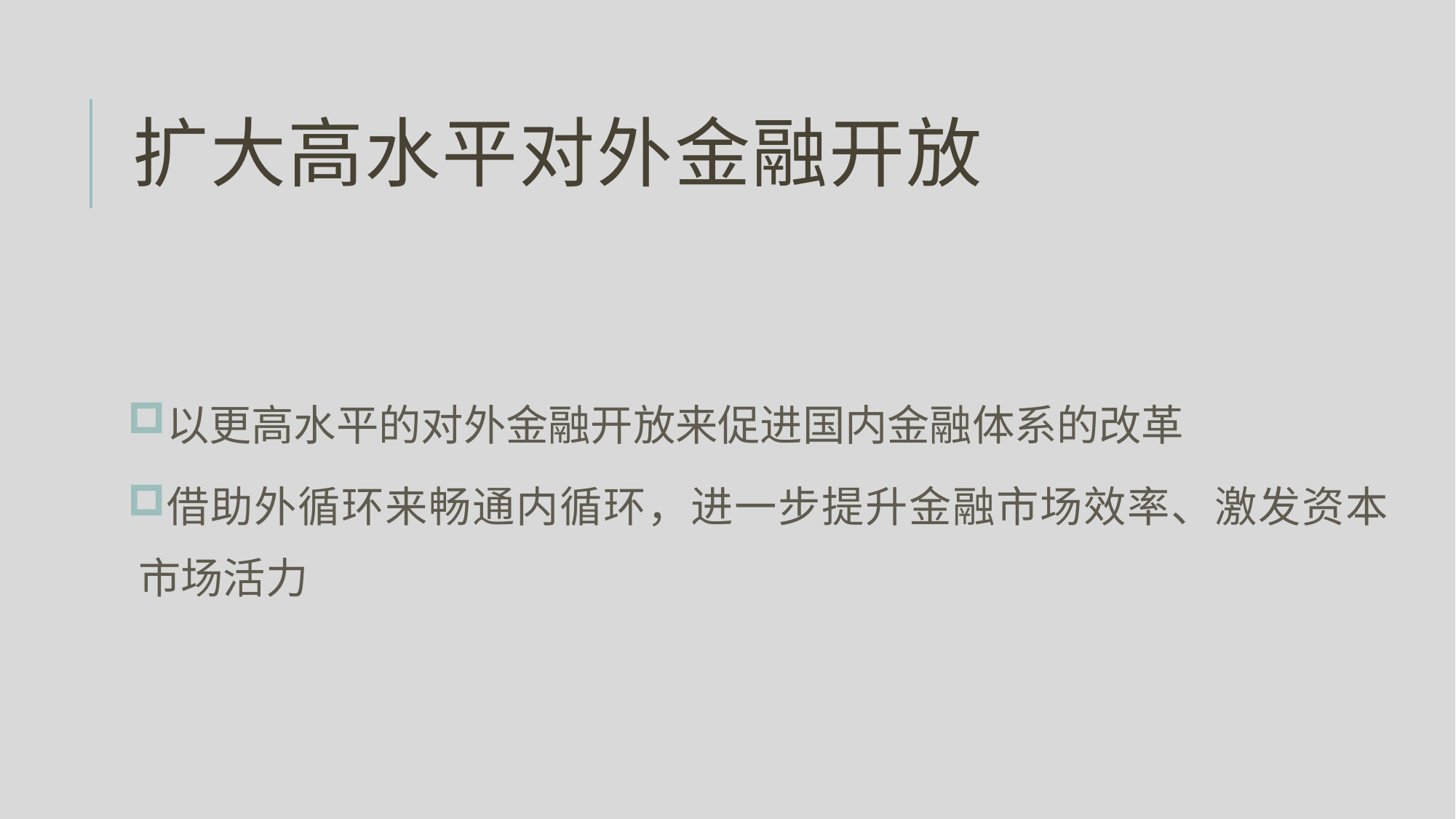

# 扩大高水平对外金融开放
以更高水平的对外金融开放来促进国内金融体系的改革
借助外循环来畅通内循环，进一步提升金融市场效率、激发资本市场活力